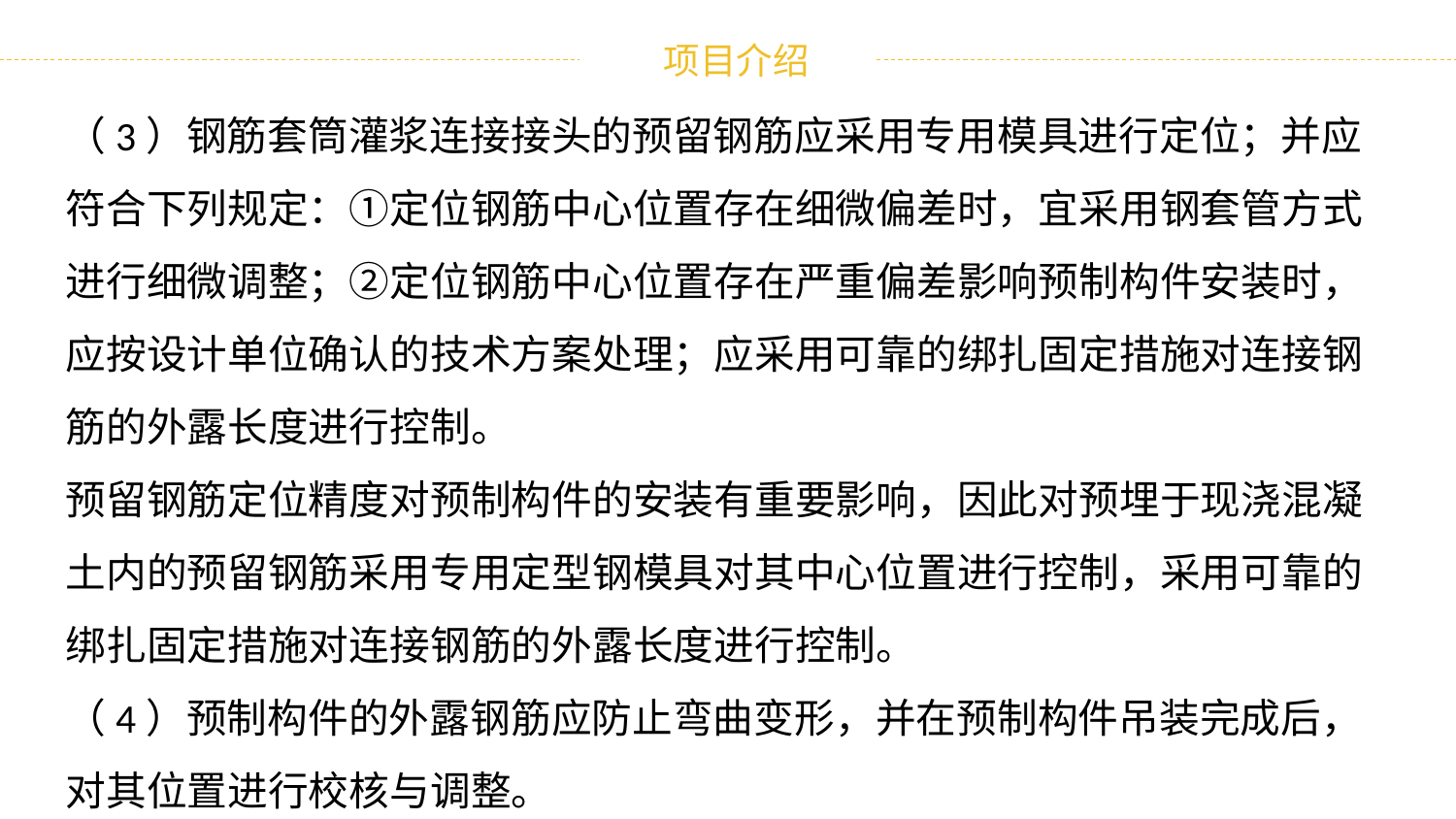

（3）钢筋套筒灌浆连接接头的预留钢筋应采用专用模具进行定位；并应符合下列规定：①定位钢筋中心位置存在细微偏差时，宜采用钢套管方式进行细微调整；②定位钢筋中心位置存在严重偏差影响预制构件安装时，应按设计单位确认的技术方案处理；应采用可靠的绑扎固定措施对连接钢筋的外露长度进行控制。
预留钢筋定位精度对预制构件的安装有重要影响，因此对预埋于现浇混凝土内的预留钢筋采用专用定型钢模具对其中心位置进行控制，采用可靠的绑扎固定措施对连接钢筋的外露长度进行控制。
（4）预制构件的外露钢筋应防止弯曲变形，并在预制构件吊装完成后，对其位置进行校核与调整。